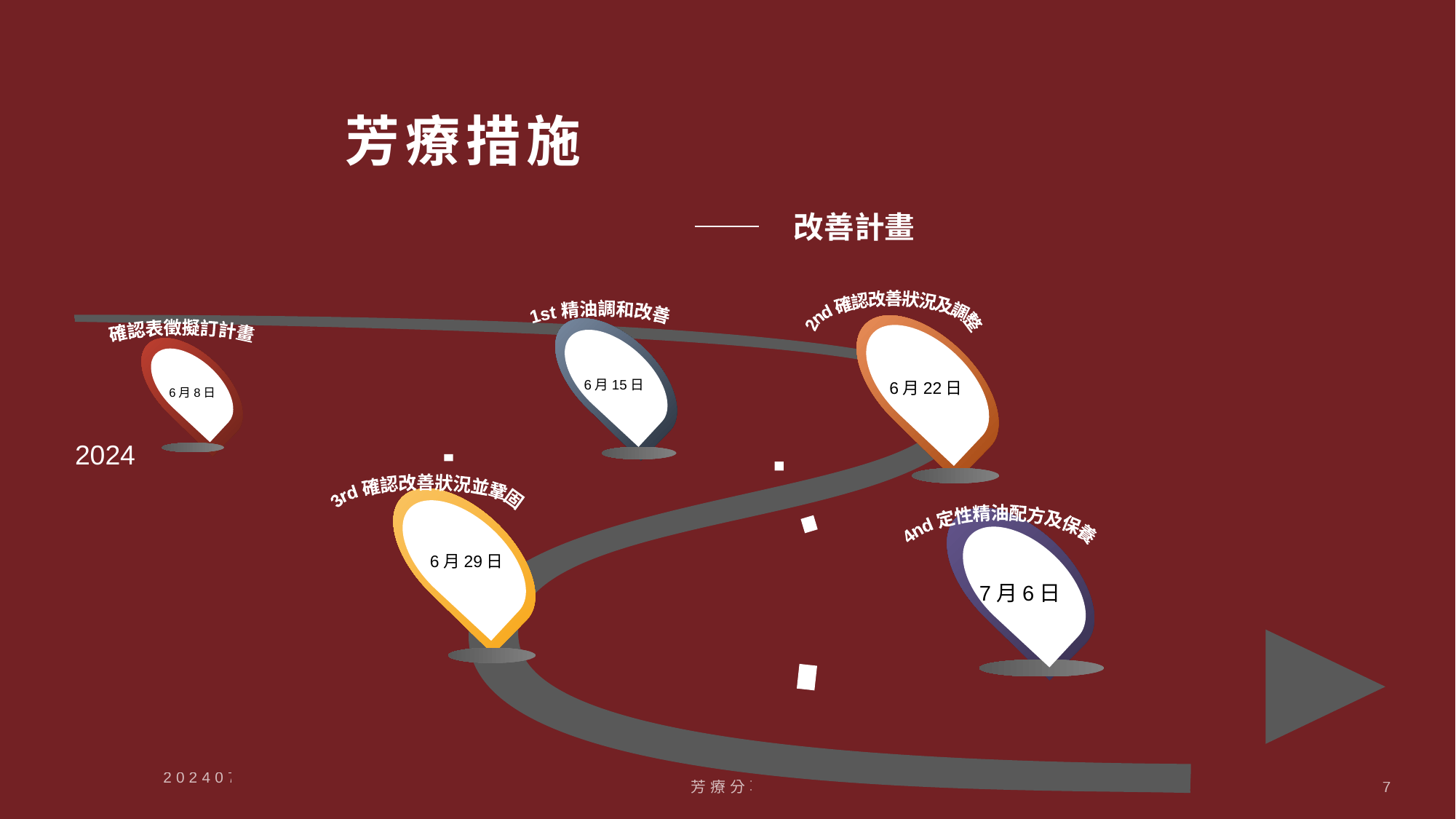

# 芳療措施
改善計畫

6月15日

6月22日

6月8日

6月29日

7月6日
2024

2nd 確認改善狀況及調整
1st 精油調和改善
確認表徵擬訂計畫
3rd 確認改善狀況並鞏固
4nd 定性精油配方及保養
20240722
芳療分享
7